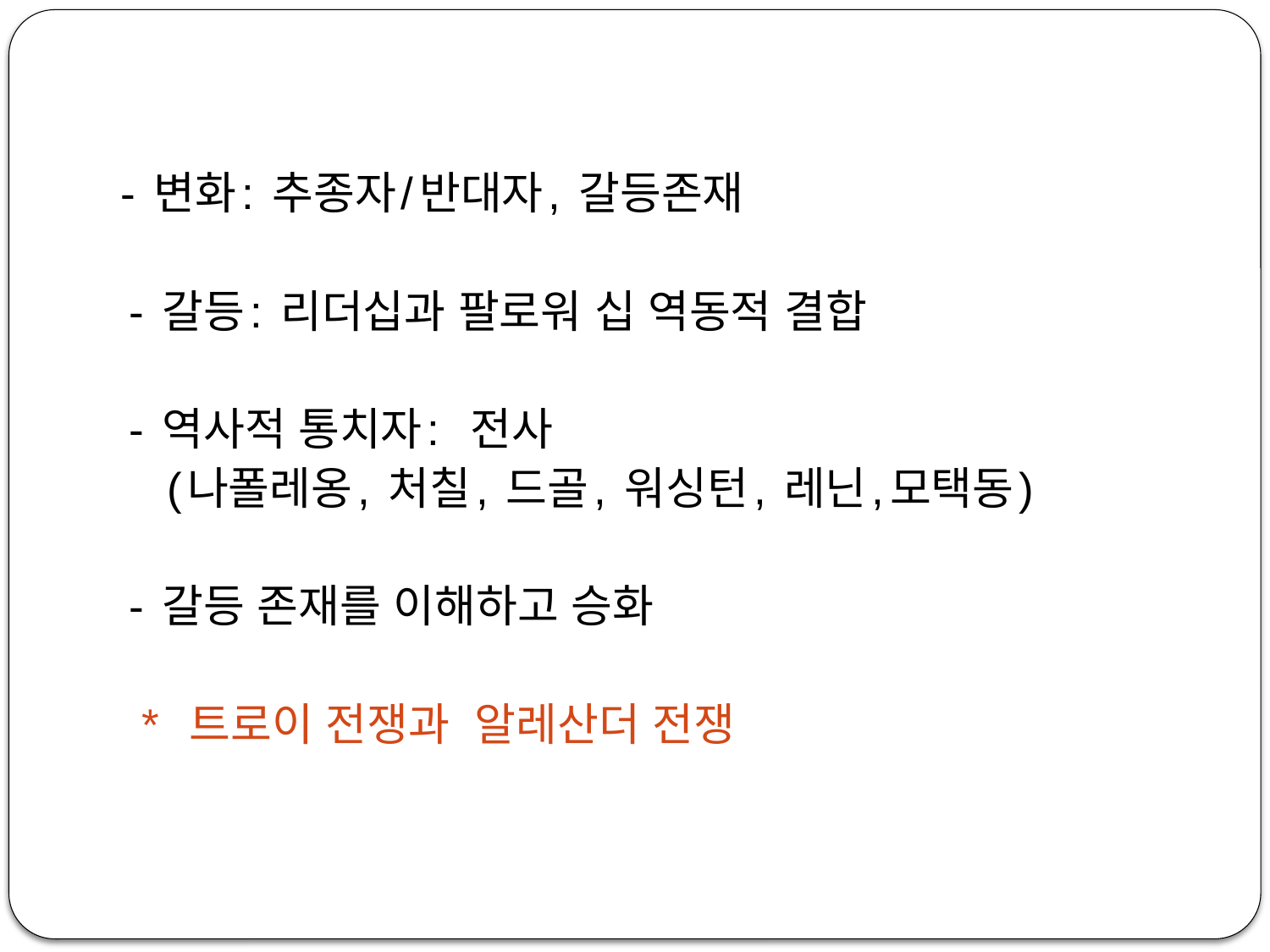

- 변화: 추종자/반대자, 갈등존재

   - 갈등: 리더십과 팔로워 십 역동적 결합

   - 역사적 통치자:  전사
      (나폴레옹, 처칠, 드골, 워싱턴, 레닌,모택동)

   - 갈등 존재를 이해하고 승화

    *  트로이 전쟁과  알레산더 전쟁